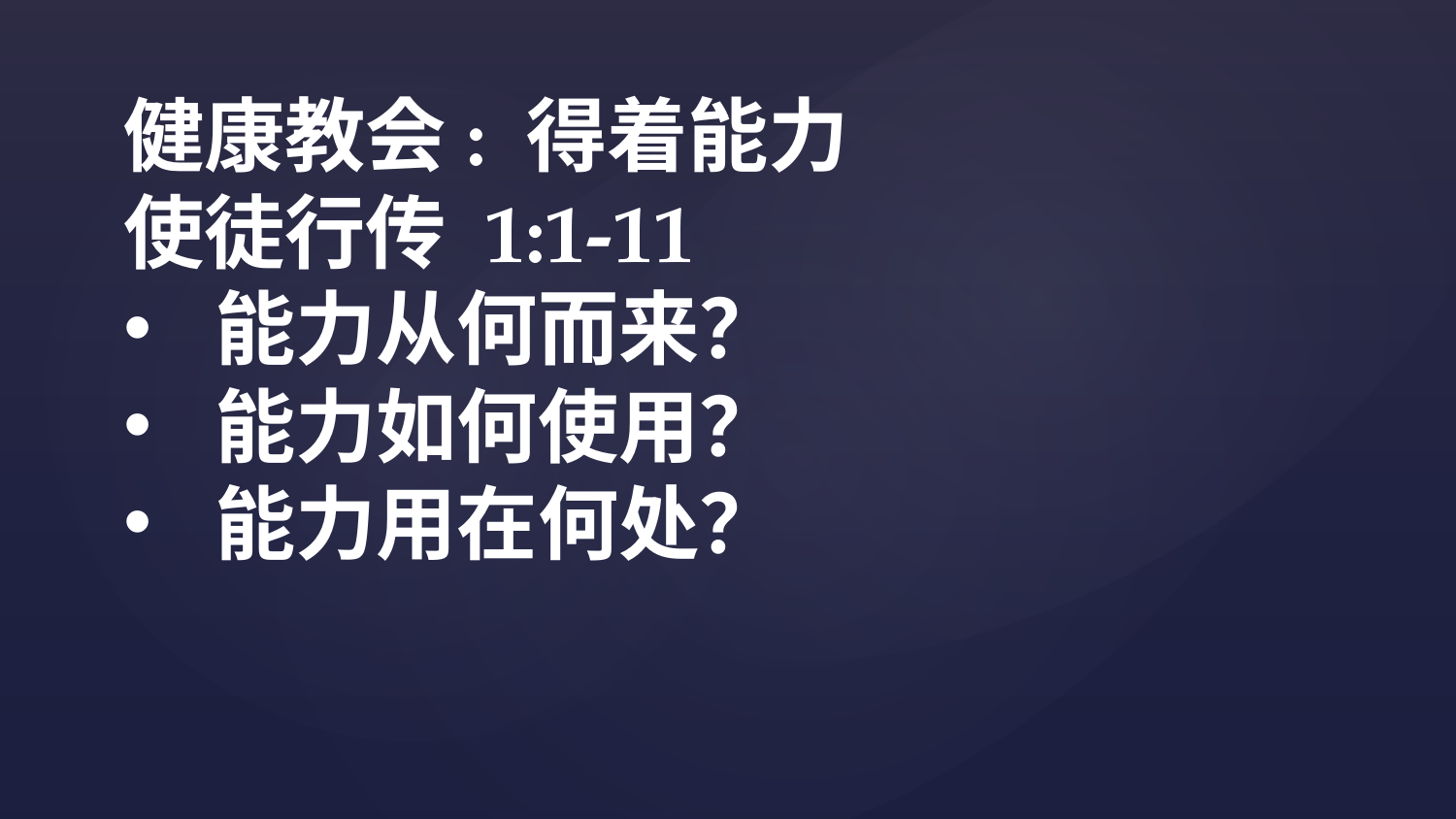

健康教会: 得着能力
使徒行传 1:1-11
能力从何而来？
能力如何使用？
能力用在何处？